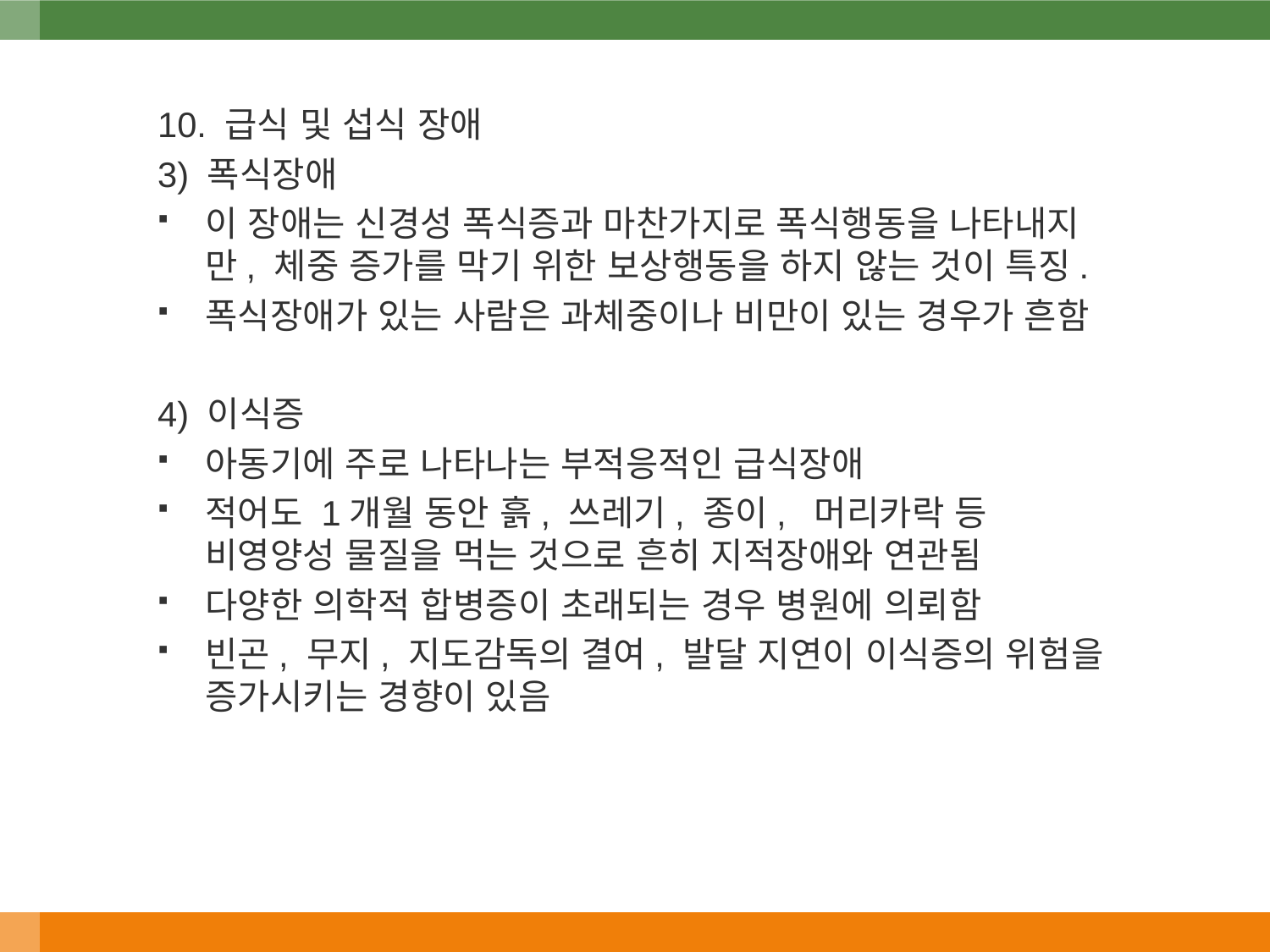

10. 급식 및 섭식 장애
3) 폭식장애
이 장애는 신경성 폭식증과 마찬가지로 폭식행동을 나타내지만, 체중 증가를 막기 위한 보상행동을 하지 않는 것이 특징.
폭식장애가 있는 사람은 과체중이나 비만이 있는 경우가 흔함

4) 이식증
아동기에 주로 나타나는 부적응적인 급식장애
적어도 1개월 동안 흙, 쓰레기, 종이,  머리카락 등 비영양성 물질을 먹는 것으로 흔히 지적장애와 연관됨
다양한 의학적 합병증이 초래되는 경우 병원에 의뢰함
빈곤, 무지, 지도감독의 결여, 발달 지연이 이식증의 위험을 증가시키는 경향이 있음